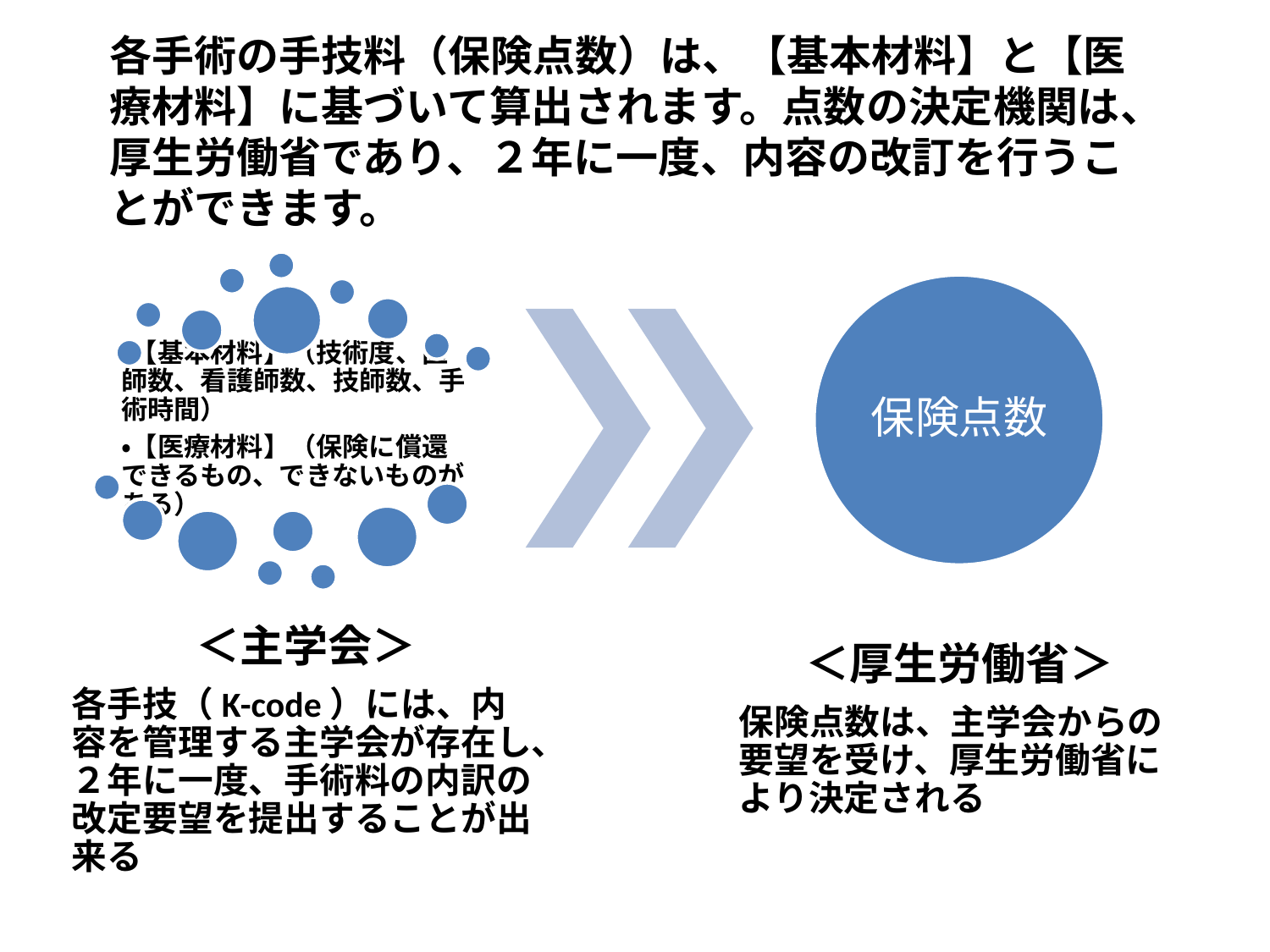

各手術の手技料（保険点数）は、【基本材料】と【医療材料】に基づいて算出されます。点数の決定機関は、厚生労働省であり、２年に一度、内容の改訂を行うことができます。

・【基本材料】（技術度、医師数、看護師数、技師数、手術時間）
・【医療材料】（保険に償還できるもの、できないものがある）
＜主学会＞
各手技（K-code）には、内容を管理する主学会が存在し、２年に一度、手術料の内訳の改定要望を提出することが出来る
保険点数
＜厚生労働省＞
保険点数は、主学会からの要望を受け、厚生労働省により決定される